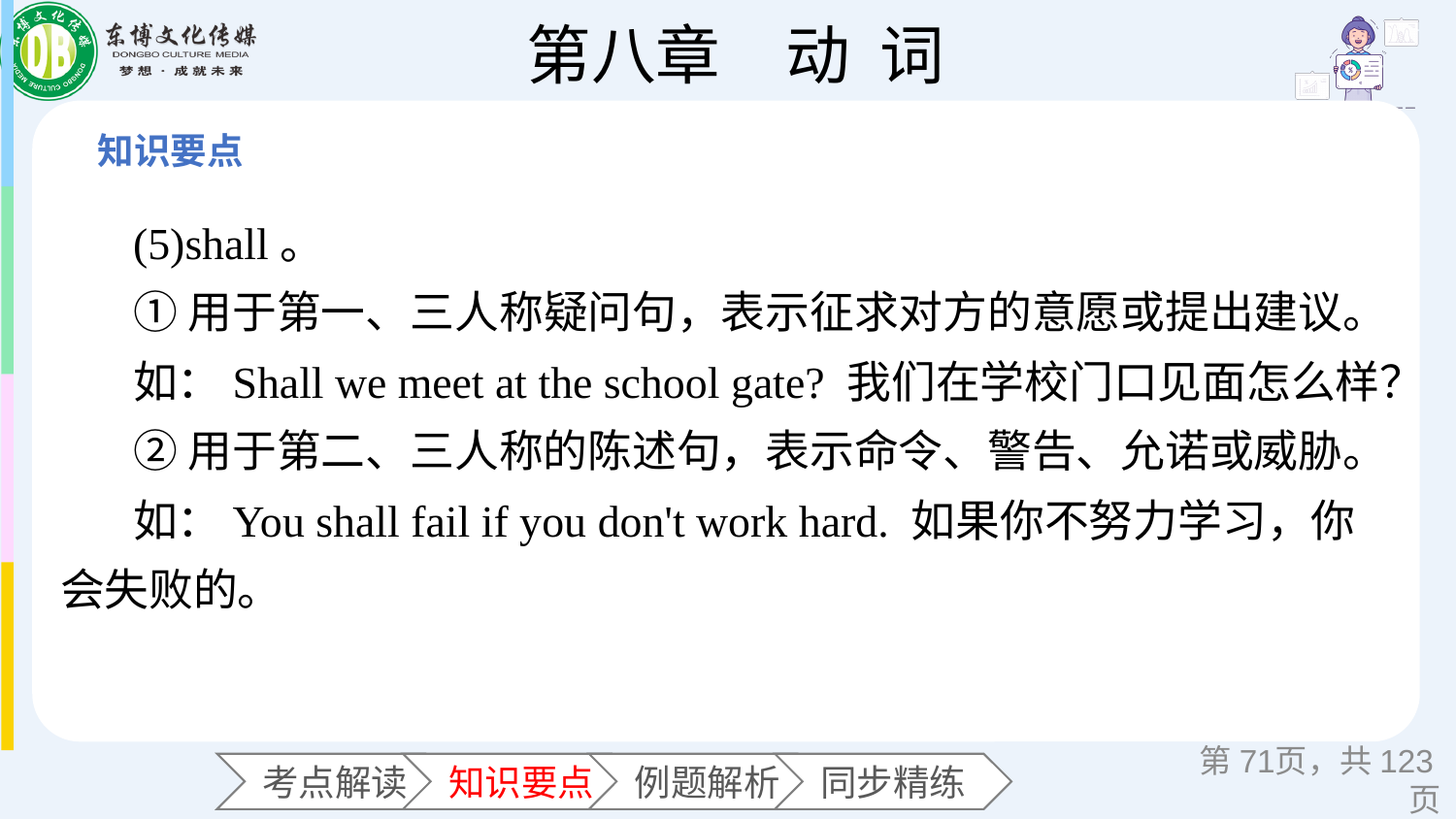

(5)shall。
①用于第一、三人称疑问句，表示征求对方的意愿或提出建议。
如：Shall we meet at the school gate? 我们在学校门口见面怎么样？
②用于第二、三人称的陈述句，表示命令、警告、允诺或威胁。
如：You shall fail if you don't work hard. 如果你不努力学习，你会失败的。
第71页，共123页